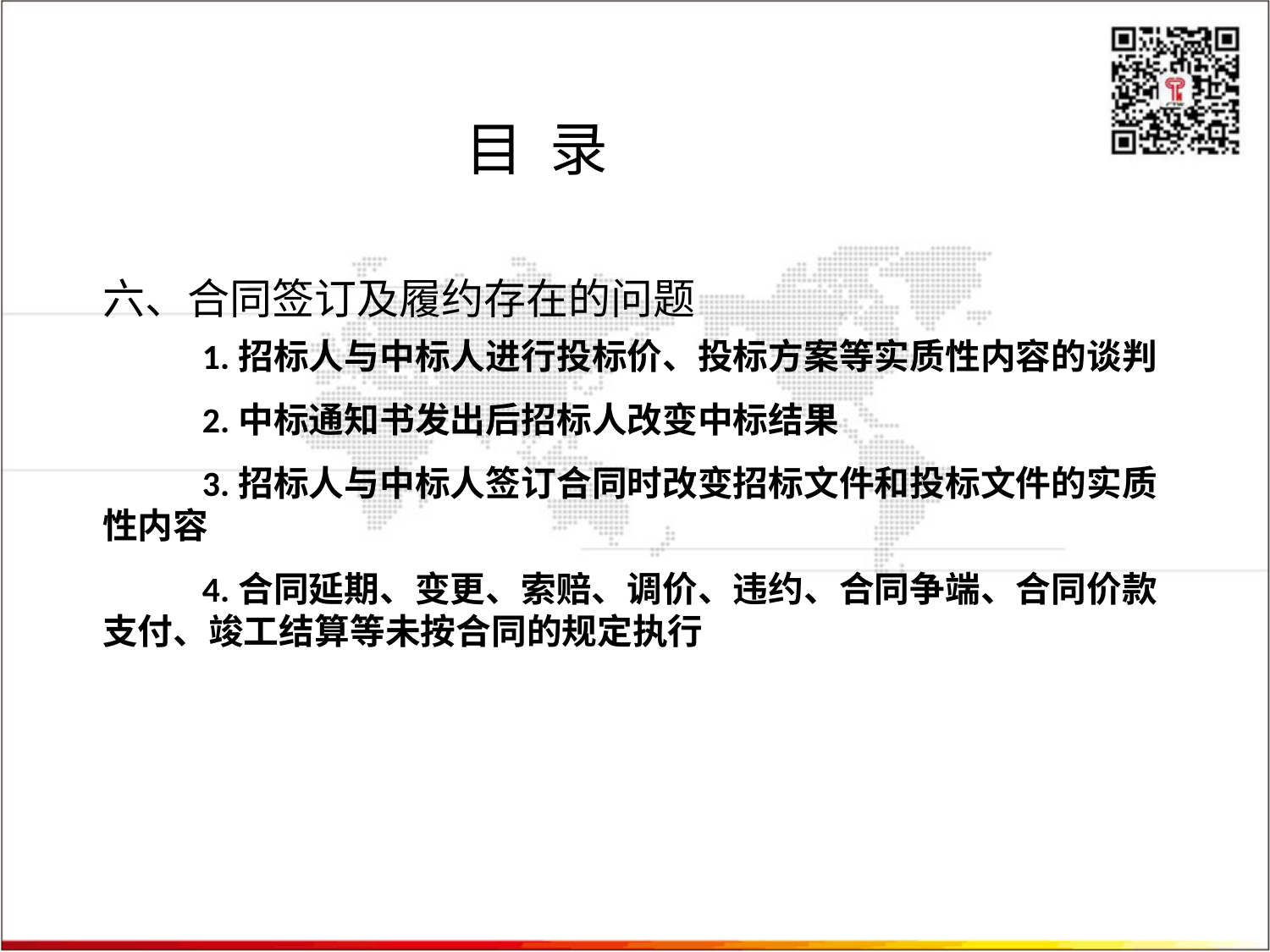

目  录
六、合同签订及履约存在的问题
1.招标人与中标人进行投标价、投标方案等实质性内容的谈判
2.中标通知书发出后招标人改变中标结果
3.招标人与中标人签订合同时改变招标文件和投标文件的实质性内容
4.合同延期、变更、索赔、调价、违约、合同争端、合同价款支付、竣工结算等未按合同的规定执行